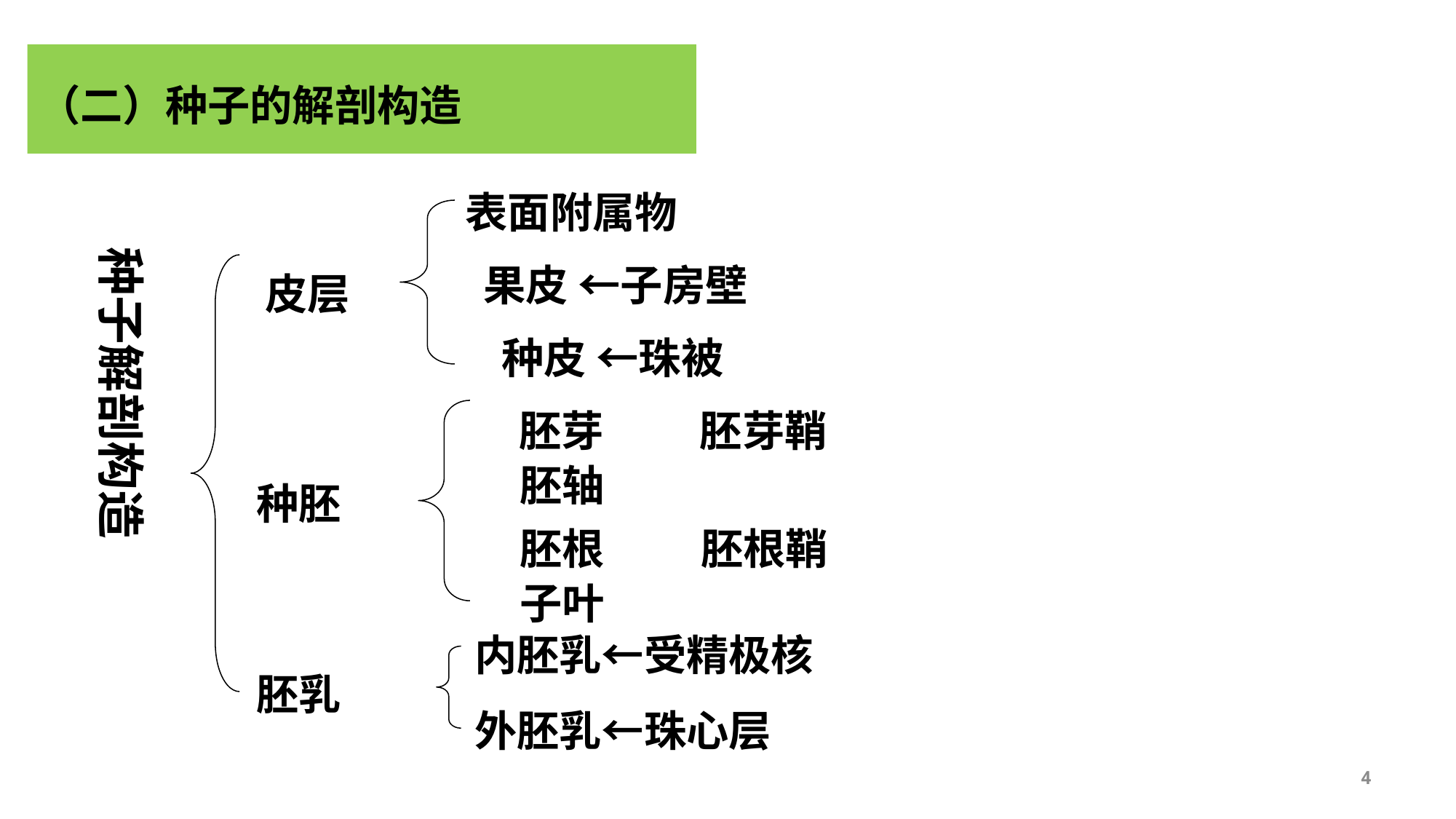

（二）种子的解剖构造
表面附属物

果皮 ←子房壁
种子解剖构造
皮层

种皮 ←珠被
胚芽          胚芽鞘

胚轴
种胚
胚根          胚根鞘
子叶
内胚乳←受精极核
外胚乳←珠心层
胚乳

4